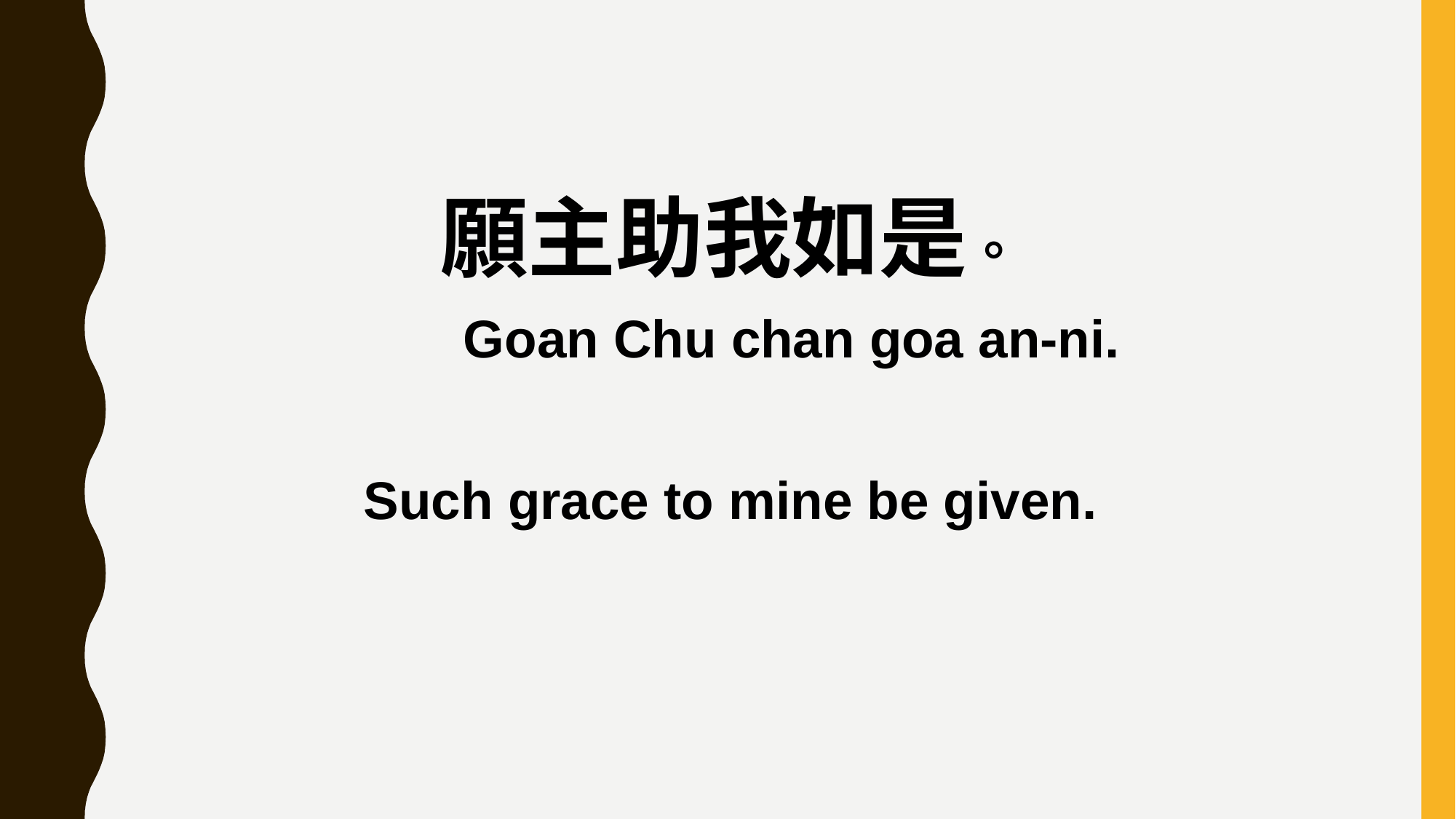

願主助我如是。
                  Goan Chu chan goa an-ni.

Such grace to mine be given.